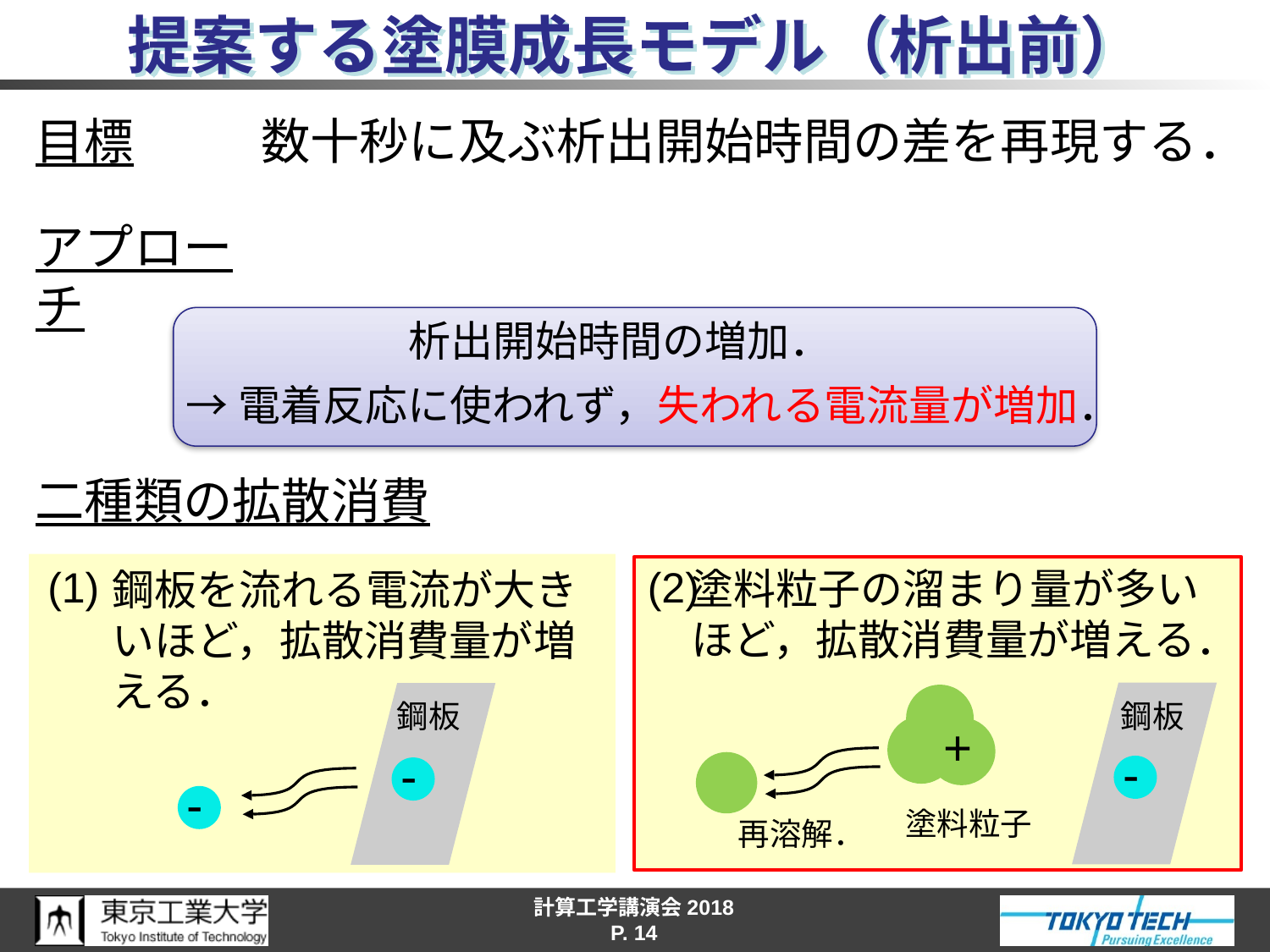

# 提案する塗膜成長モデル（析出前）
目標	　　数十秒に及ぶ析出開始時間の差を再現する．
アプローチ

析出開始時間の増加．
→電着反応に使われず，失われる電流量が増加．
二種類の拡散消費

(2)
塗料粒子の溜まり量が多い
ほど，拡散消費量が増える．
(1)
鋼板を流れる電流が大きいほど，拡散消費量が増える．

+

鋼板
鋼板
-

-

-

塗料粒子
再溶解．
計算工学講演会2018
P. 14